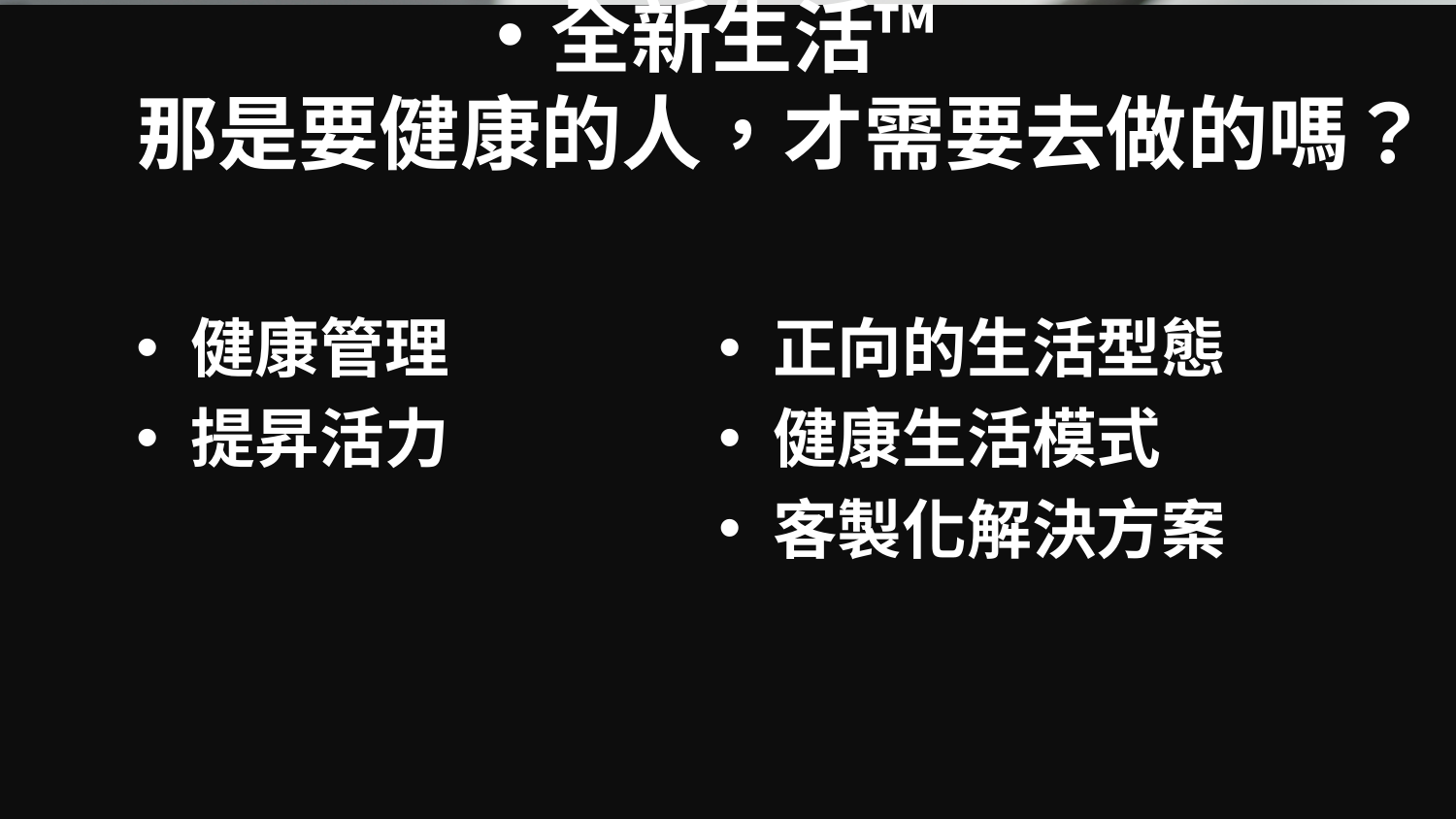

# 全新生活™ 那是要健康的人，才需要去做的嗎？
健康管理
提昇活力

正向的生活型態
健康生活模式
客製化解決方案